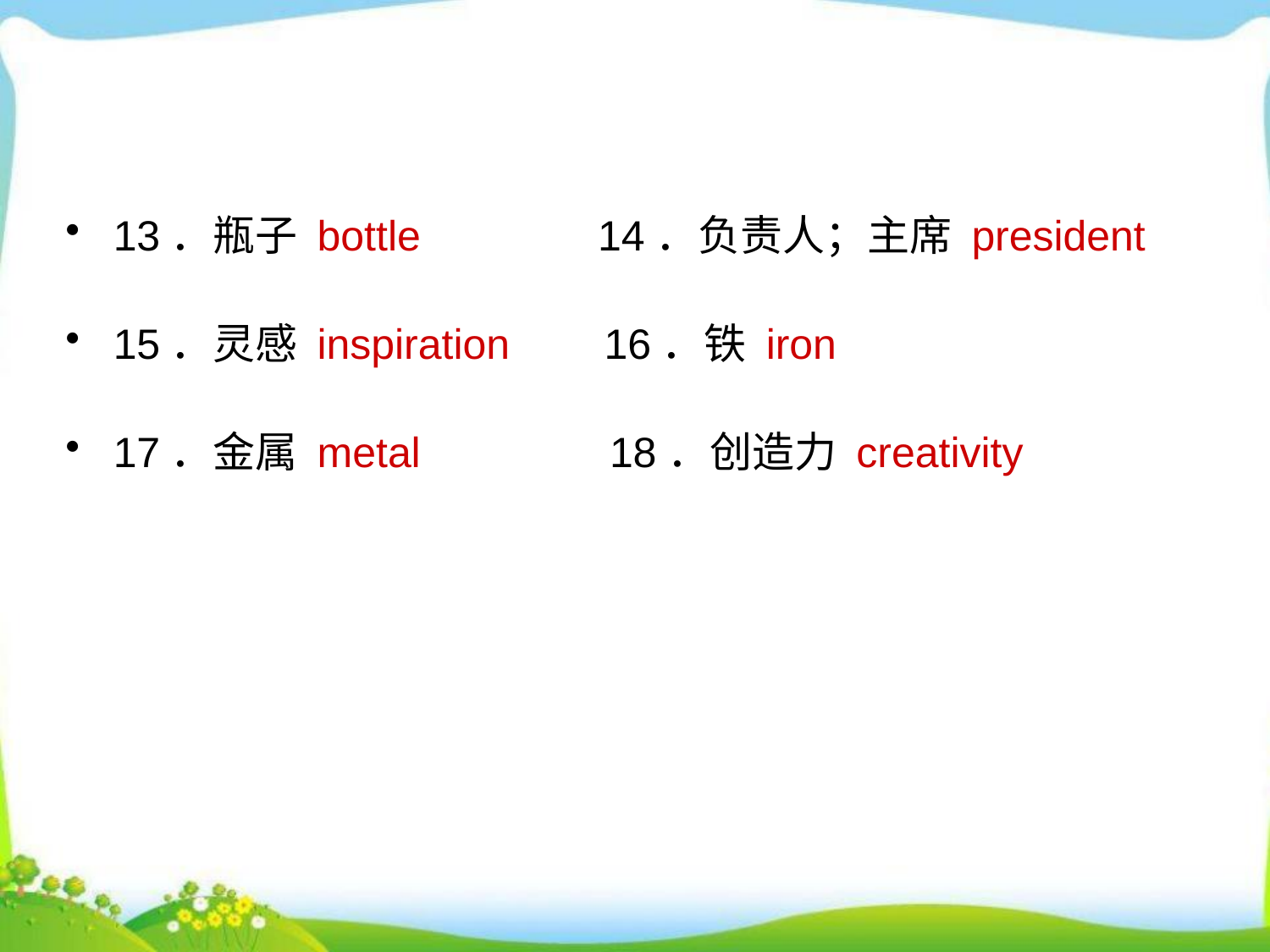

13．瓶子 bottle               14．负责人；主席 president

15．灵感 inspiration        16．铁 iron

17．金属 metal                18．创造力 creativity